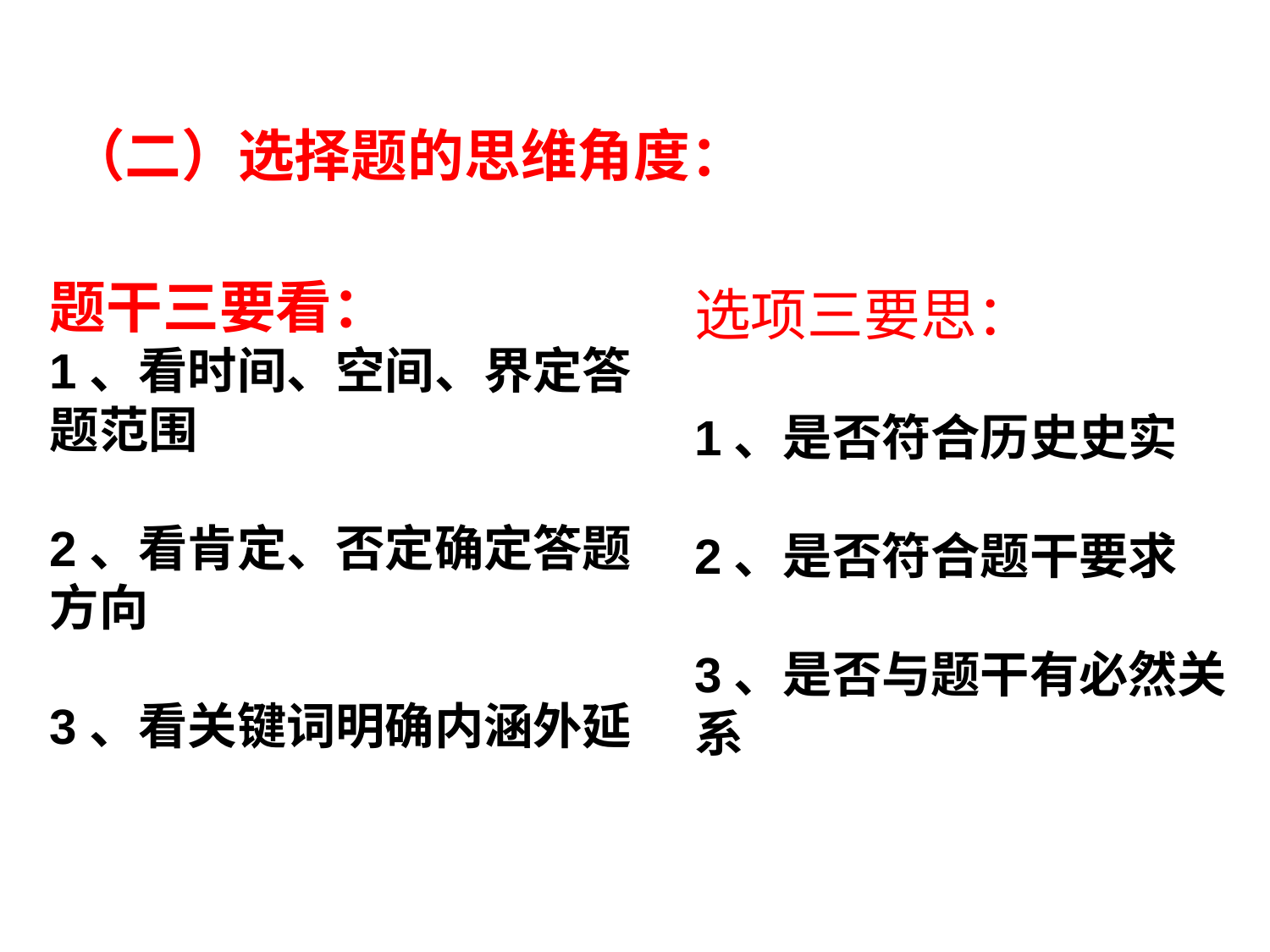

（二）选择题的思维角度：
题干三要看：
1、看时间、空间、界定答题范围

2、看肯定、否定确定答题方向

3、看关键词明确内涵外延
选项三要思：

1、是否符合历史史实

2、是否符合题干要求

3、是否与题干有必然关系